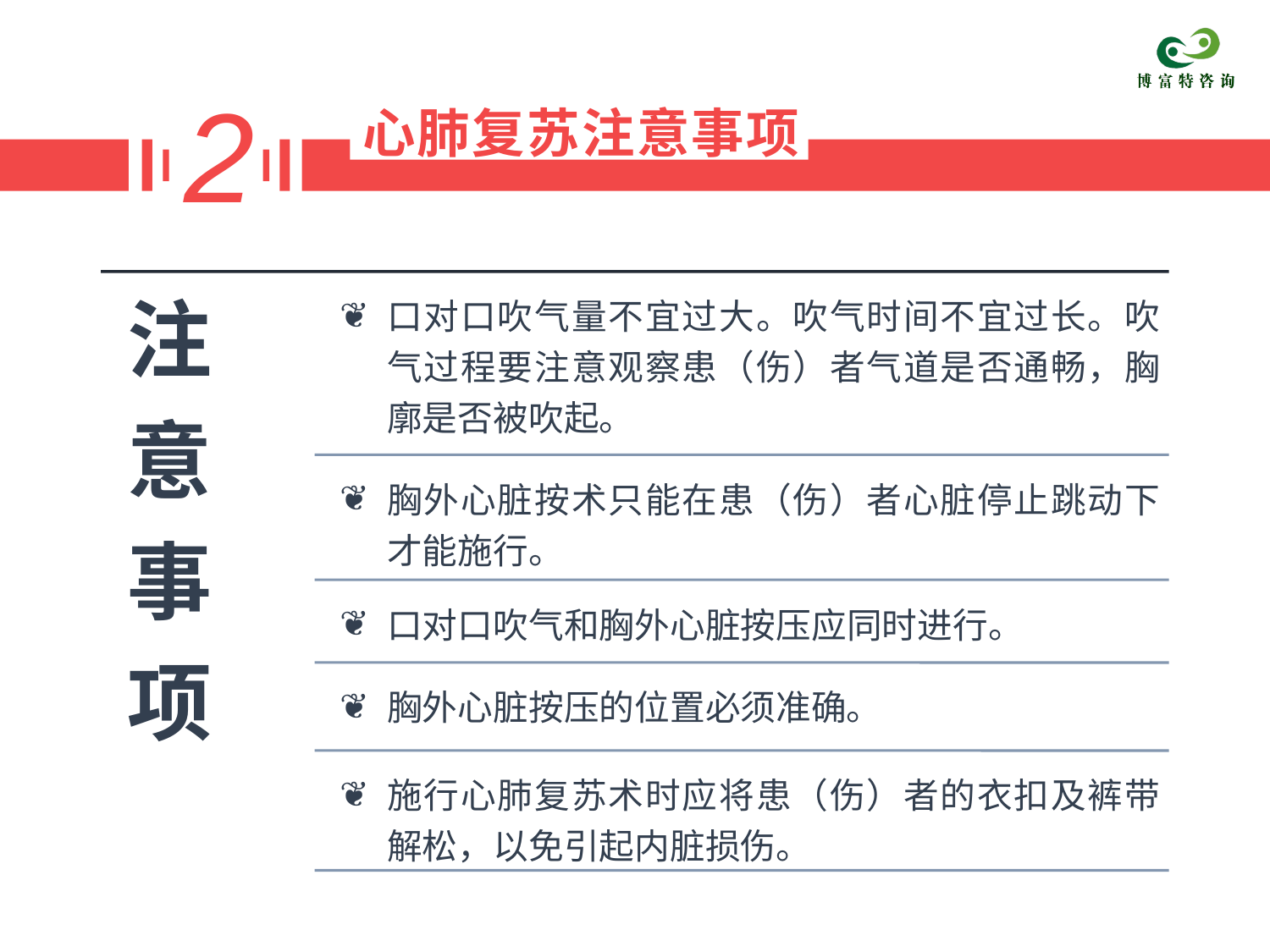

2

心肺复苏注意事项

注
意
事
项
口对口吹气量不宜过大。吹气时间不宜过长。吹气过程要注意观察患（伤）者气道是否通畅，胸廓是否被吹起。

胸外心脏按术只能在患（伤）者心脏停止跳动下才能施行。

口对口吹气和胸外心脏按压应同时进行。

胸外心脏按压的位置必须准确。

施行心肺复苏术时应将患（伤）者的衣扣及裤带解松，以免引起内脏损伤。